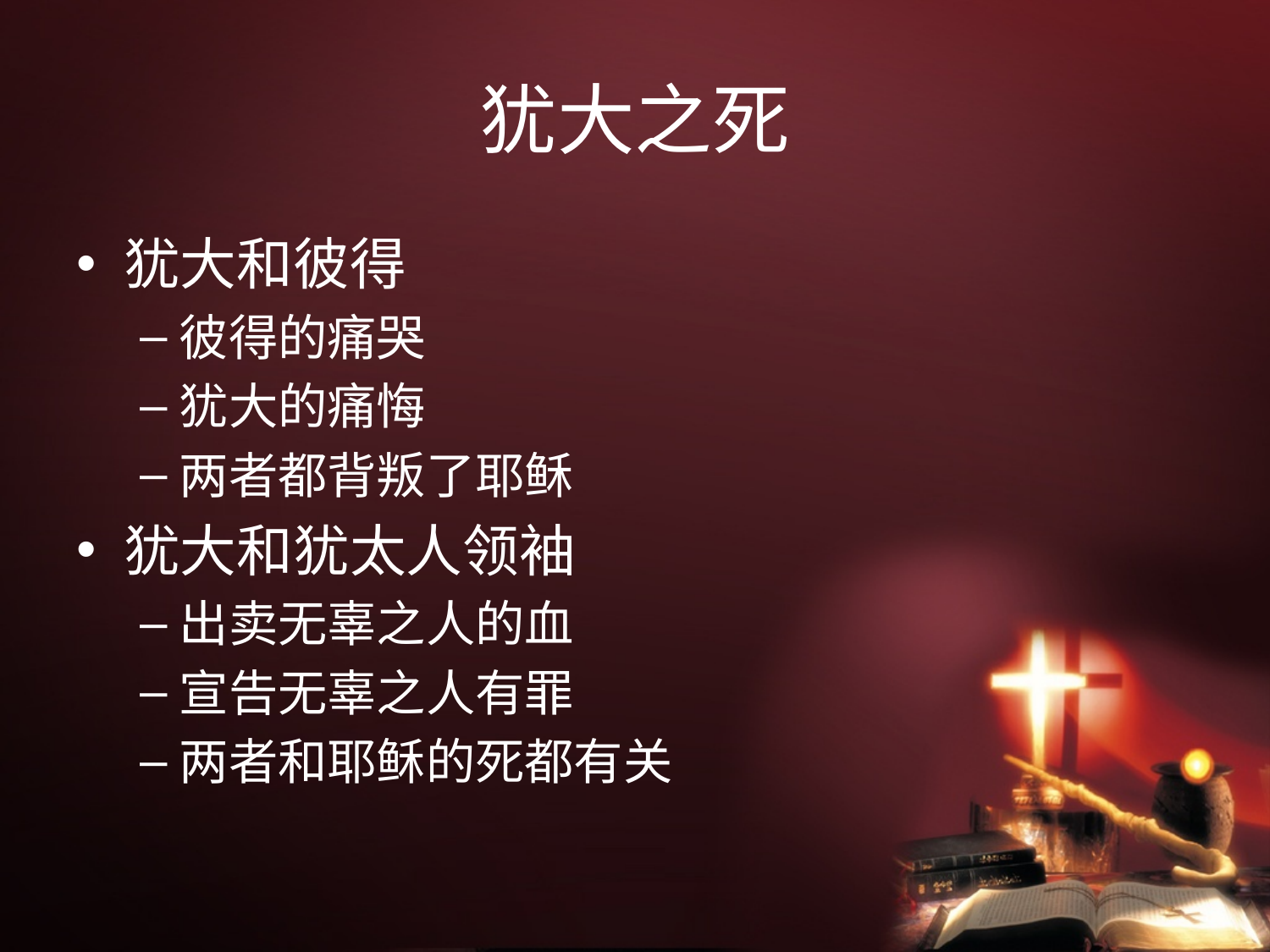

# 犹大之死
犹大和彼得
彼得的痛哭
犹大的痛悔
两者都背叛了耶稣
犹大和犹太人领袖
出卖无辜之人的血
宣告无辜之人有罪
两者和耶稣的死都有关